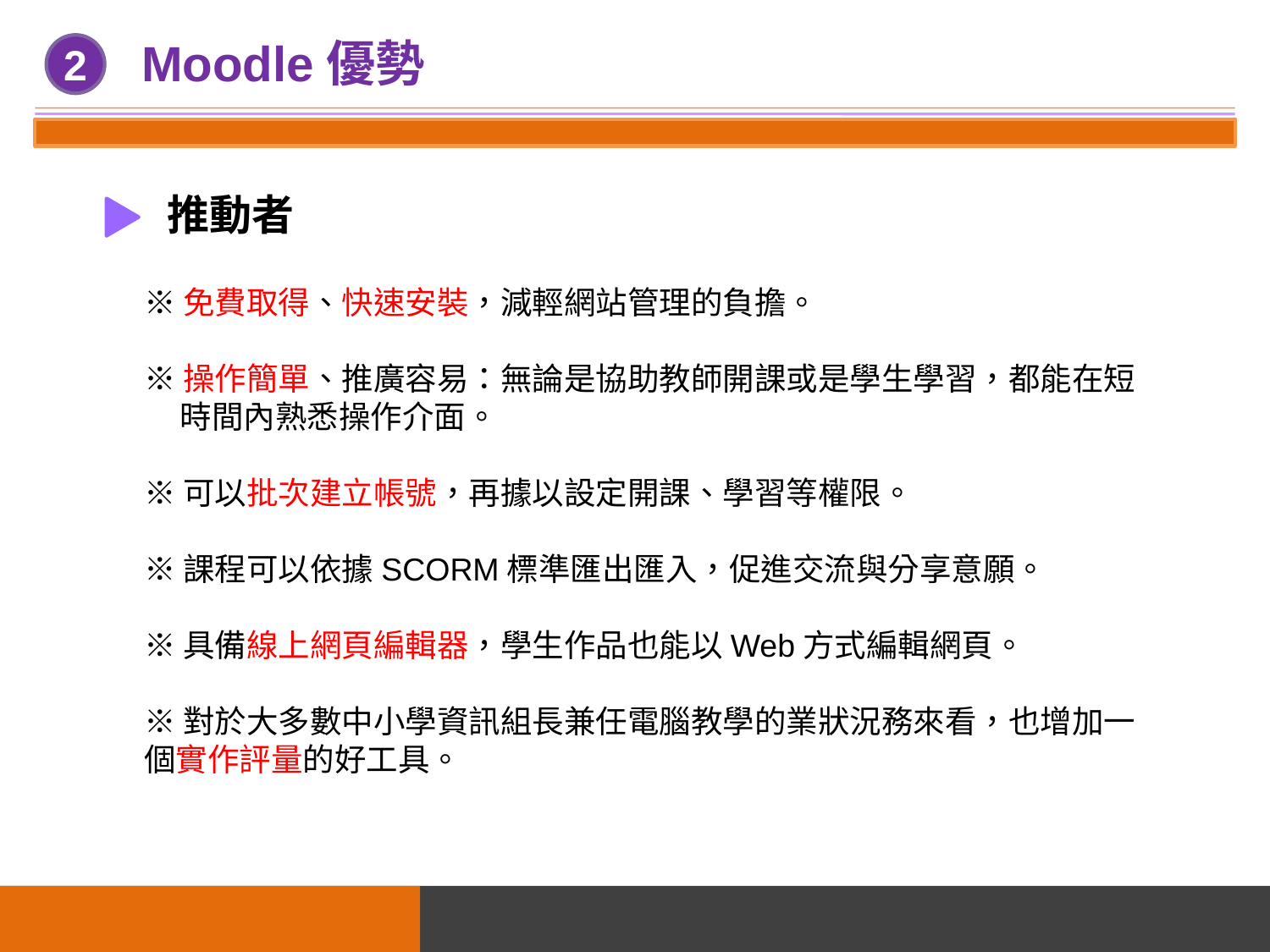

Moodle優勢
2

推動者

※免費取得、快速安裝，減輕網站管理的負擔。

※操作簡單、推廣容易：無論是協助教師開課或是學生學習，都能在短
    時間內熟悉操作介面。

※可以批次建立帳號，再據以設定開課、學習等權限。

※課程可以依據SCORM標準匯出匯入，促進交流與分享意願。

※具備線上網頁編輯器，學生作品也能以Web方式編輯網頁。

※對於大多數中小學資訊組長兼任電腦教學的業狀況務來看，也增加一個實作評量的好工具。